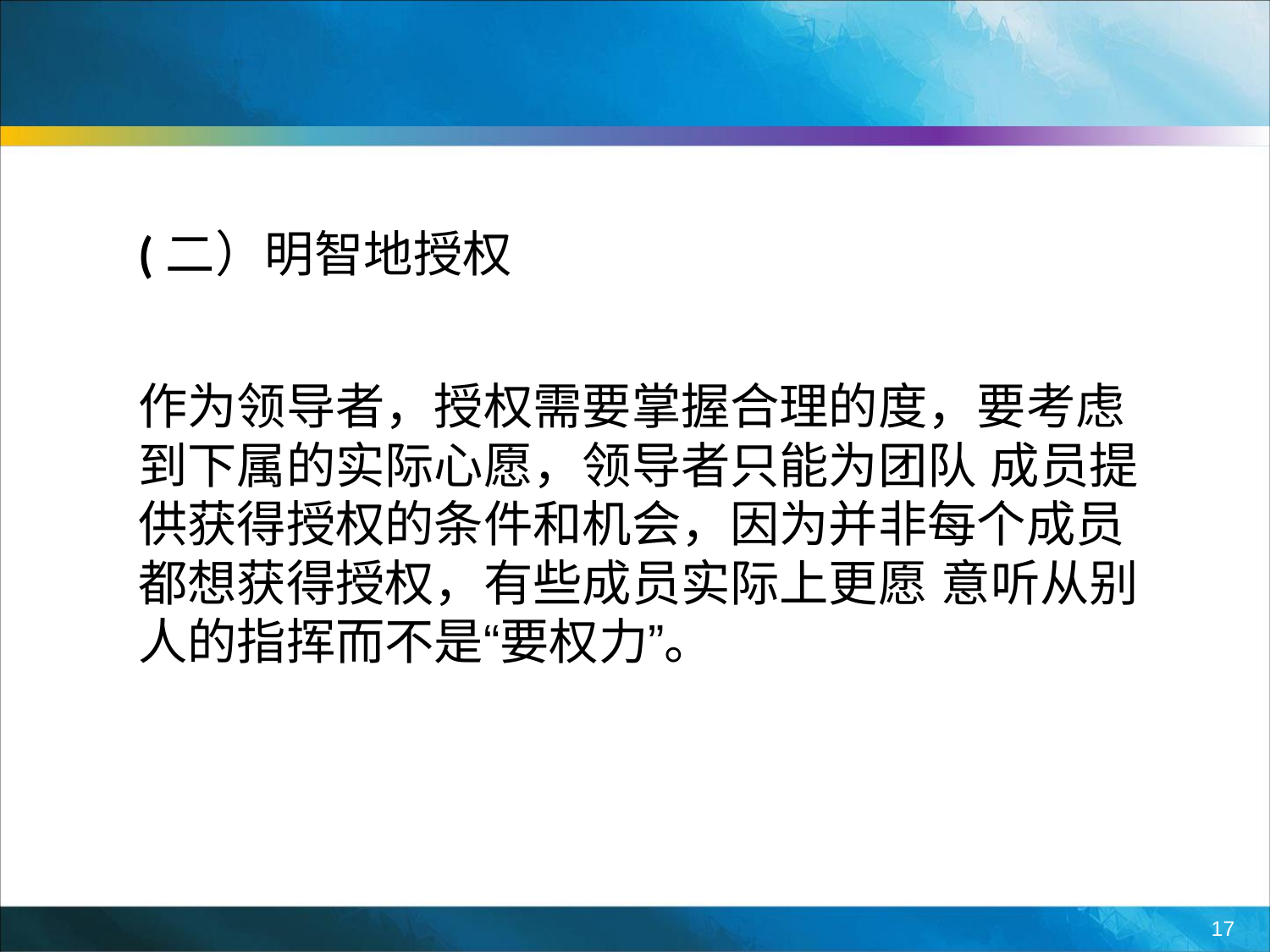

(二）明智地授权
作为领导者，授权需要掌握合理的度，要考虑
到下属的实际心愿，领导者只能为团队 成员提
供获得授权的条件和机会，因为并非每个成员
都想获得授权，有些成员实际上更愿 意听从别
人的指挥而不是“要权力”。
17